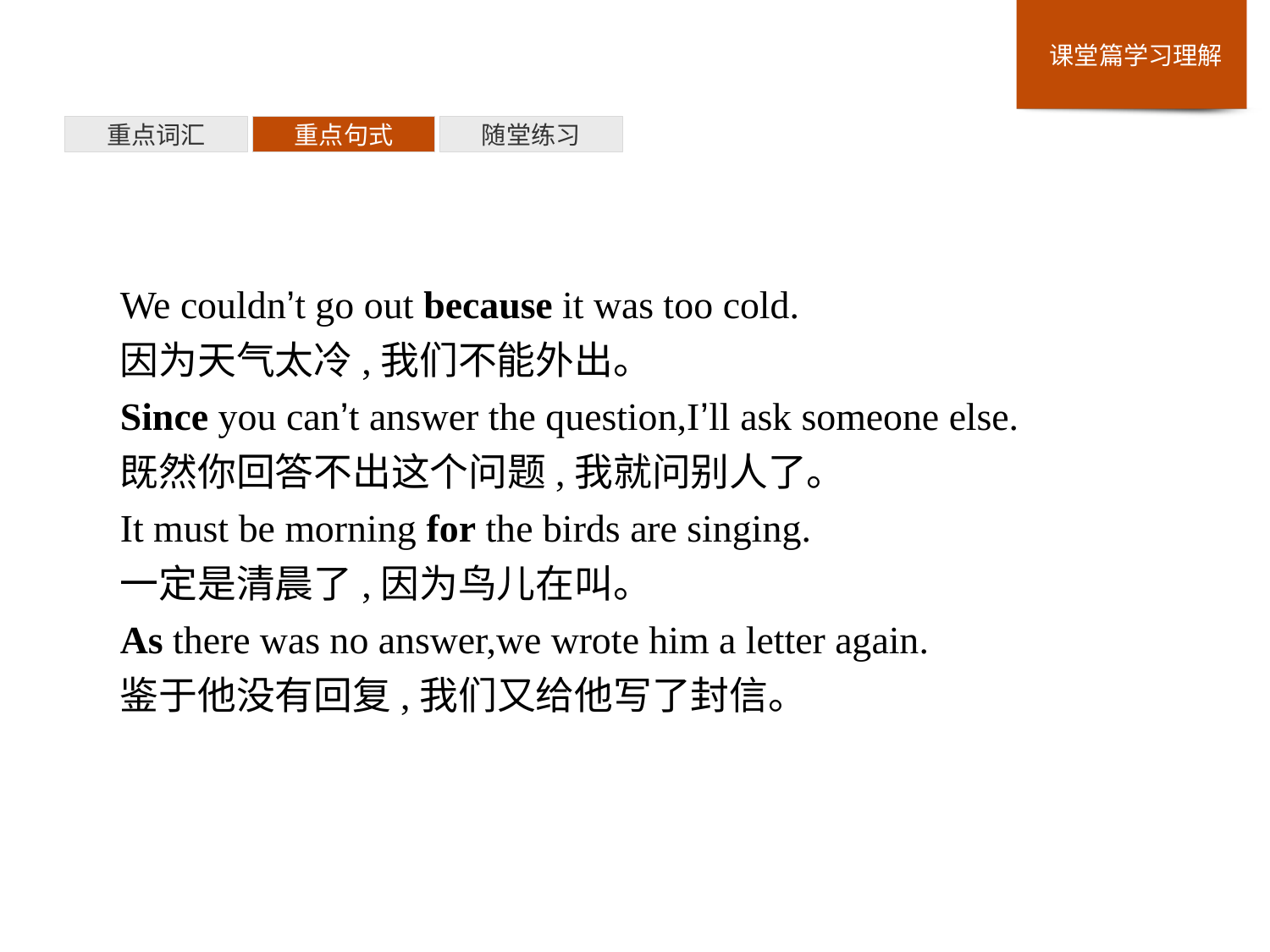

重点词汇
重点句式
随堂练习
We couldn’t go out because it was too cold.
因为天气太冷,我们不能外出。
Since you can’t answer the question,I’ll ask someone else.
既然你回答不出这个问题,我就问别人了。
It must be morning for the birds are singing.
一定是清晨了,因为鸟儿在叫。
As there was no answer,we wrote him a letter again.
鉴于他没有回复,我们又给他写了封信。